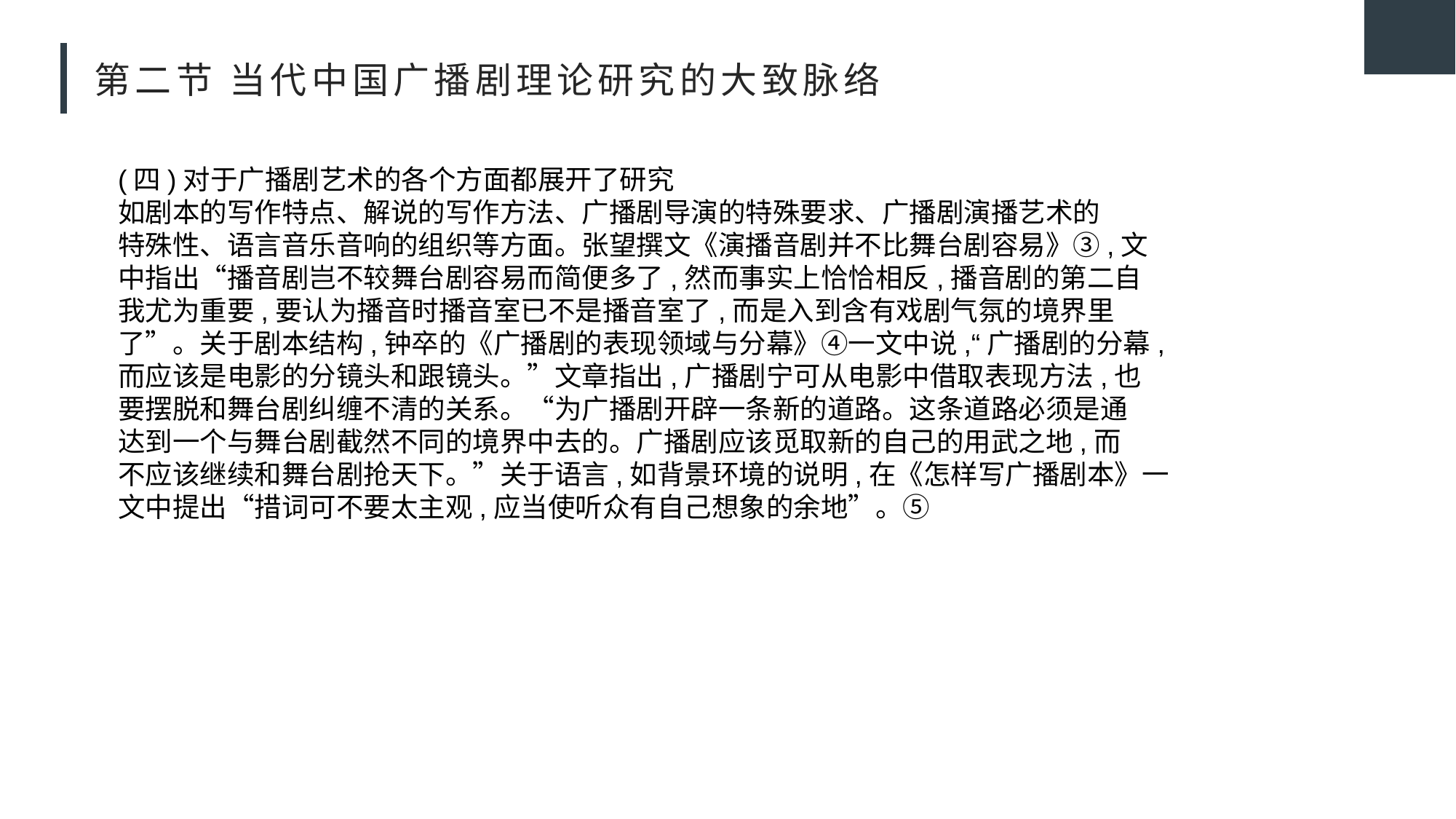

# 第二节 当代中国广播剧理论研究的大致脉络

(四)对于广播剧艺术的各个方面都展开了研究
如剧本的写作特点、解说的写作方法、广播剧导演的特殊要求、广播剧演播艺术的
特殊性、语言音乐音响的组织等方面。张望撰文《演播音剧并不比舞台剧容易》③,文
中指出“播音剧岂不较舞台剧容易而简便多了,然而事实上恰恰相反,播音剧的第二自
我尤为重要,要认为播音时播音室已不是播音室了,而是入到含有戏剧气氛的境界里
了”。关于剧本结构,钟卒的《广播剧的表现领域与分幕》④一文中说,“广播剧的分幕,
而应该是电影的分镜头和跟镜头。”文章指出,广播剧宁可从电影中借取表现方法,也
要摆脱和舞台剧纠缠不清的关系。“为广播剧开辟一条新的道路。这条道路必须是通
达到一个与舞台剧截然不同的境界中去的。广播剧应该觅取新的自己的用武之地,而
不应该继续和舞台剧抢天下。”关于语言,如背景环境的说明,在《怎样写广播剧本》一
文中提出“措词可不要太主观,应当使听众有自己想象的余地”。⑤